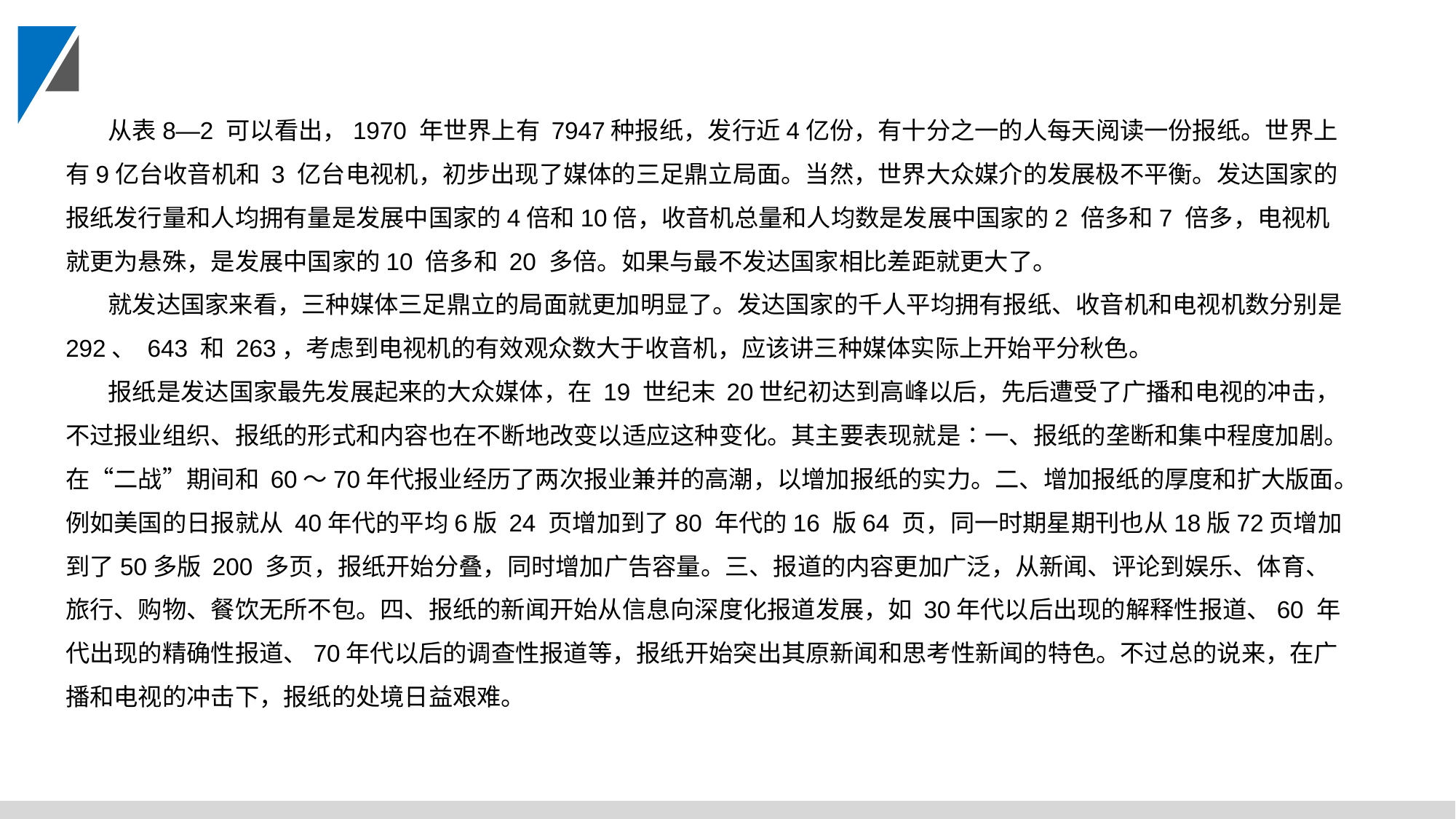

从表8—2 可以看出，1970 年世界上有 7947种报纸，发行近4亿份，有十分之一的人每天阅读一份报纸。世界上有9亿台收音机和 3 亿台电视机，初步出现了媒体的三足鼎立局面。当然，世界大众媒介的发展极不平衡。发达国家的报纸发行量和人均拥有量是发展中国家的4倍和10倍，收音机总量和人均数是发展中国家的2 倍多和7 倍多，电视机就更为悬殊，是发展中国家的10 倍多和 20 多倍。如果与最不发达国家相比差距就更大了。
就发达国家来看，三种媒体三足鼎立的局面就更加明显了。发达国家的千人平均拥有报纸、收音机和电视机数分别是 292、 643 和 263，考虑到电视机的有效观众数大于收音机，应该讲三种媒体实际上开始平分秋色。
报纸是发达国家最先发展起来的大众媒体，在 19 世纪末 20世纪初达到高峰以后，先后遭受了广播和电视的冲击，不过报业组织、报纸的形式和内容也在不断地改变以适应这种变化。其主要表现就是∶一、报纸的垄断和集中程度加剧。在“二战”期间和 60～70年代报业经历了两次报业兼并的高潮，以增加报纸的实力。二、增加报纸的厚度和扩大版面。例如美国的日报就从 40年代的平均6版 24 页增加到了80 年代的16 版64 页，同一时期星期刊也从18版72页增加到了50多版 200 多页，报纸开始分叠，同时增加广告容量。三、报道的内容更加广泛，从新闻、评论到娱乐、体育、旅行、购物、餐饮无所不包。四、报纸的新闻开始从信息向深度化报道发展，如 30年代以后出现的解释性报道、60 年代出现的精确性报道、70年代以后的调查性报道等，报纸开始突出其原新闻和思考性新闻的特色。不过总的说来，在广播和电视的冲击下，报纸的处境日益艰难。